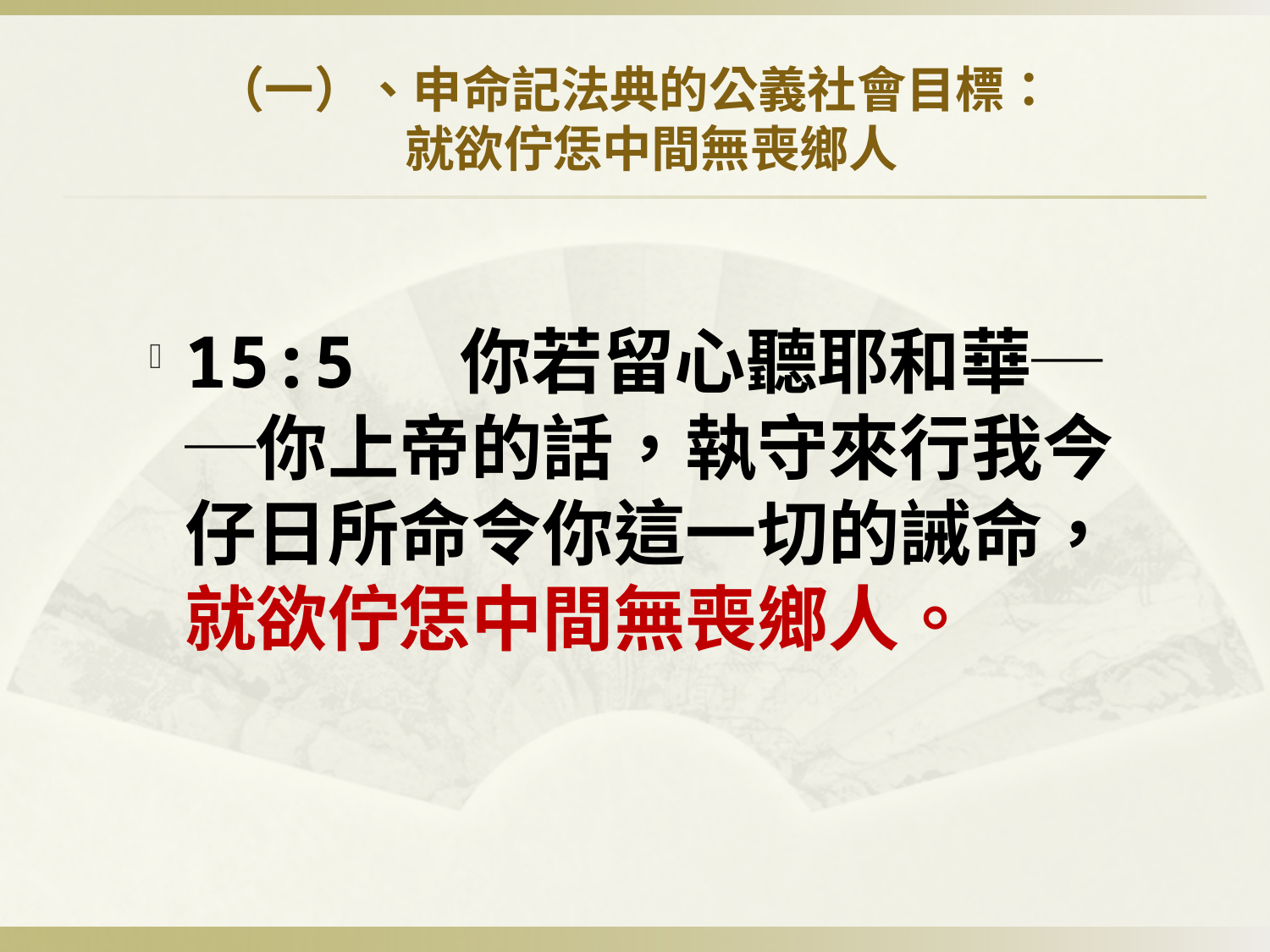

# （一）、申命記法典的公義社會目標： 就欲佇恁中間無喪鄉人
15:5  你若留心聽耶和華──你上帝的話，執守來行我今仔日所命令你這一切的誡命，就欲佇恁中間無喪鄉人。